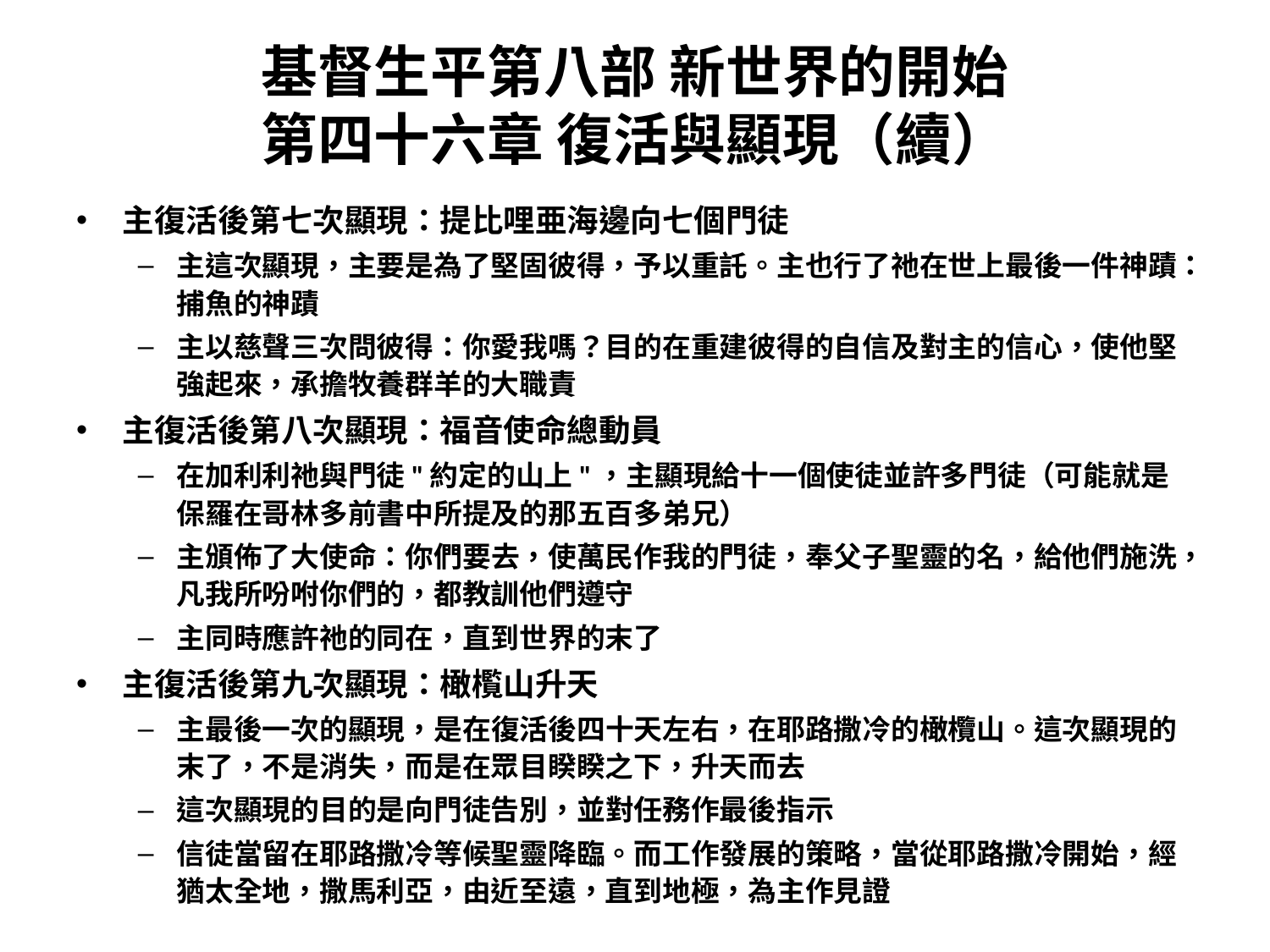

# 基督生平第八部 新世界的開始 第四十六章 復活與顯現（續）
主復活後第七次顯現：提比哩亜海邊向七個門徒
主這次顯現，主要是為了堅固彼得，予以重託。主也行了祂在世上最後一件神蹟：捕魚的神蹟
主以慈聲三次問彼得：你愛我嗎？目的在重建彼得的自信及對主的信心，使他堅強起來，承擔牧養群羊的大職責
主復活後第八次顯現：福音使命總動員
在加利利祂與門徒"約定的山上"，主顯現給十一個使徒並許多門徒（可能就是保羅在哥林多前書中所提及的那五百多弟兄）
主頒佈了大使命：你們要去，使萬民作我的門徒，奉父子聖靈的名，給他們施洗，凡我所吩咐你們的，都教訓他們遵守
主同時應許祂的同在，直到世界的末了
主復活後第九次顯現：橄㰖山升天
主最後一次的顯現，是在復活後四十天左右，在耶路撒冷的橄欖山。這次顯現的末了，不是消失，而是在眾目睽睽之下，升天而去
這次顯現的目的是向門徒告別，並對任務作最後指示
信徒當留在耶路撒冷等候聖靈降臨。而工作發展的策略，當從耶路撒冷開始，經猶太全地，撒馬利亞，由近至遠，直到地極，為主作見證